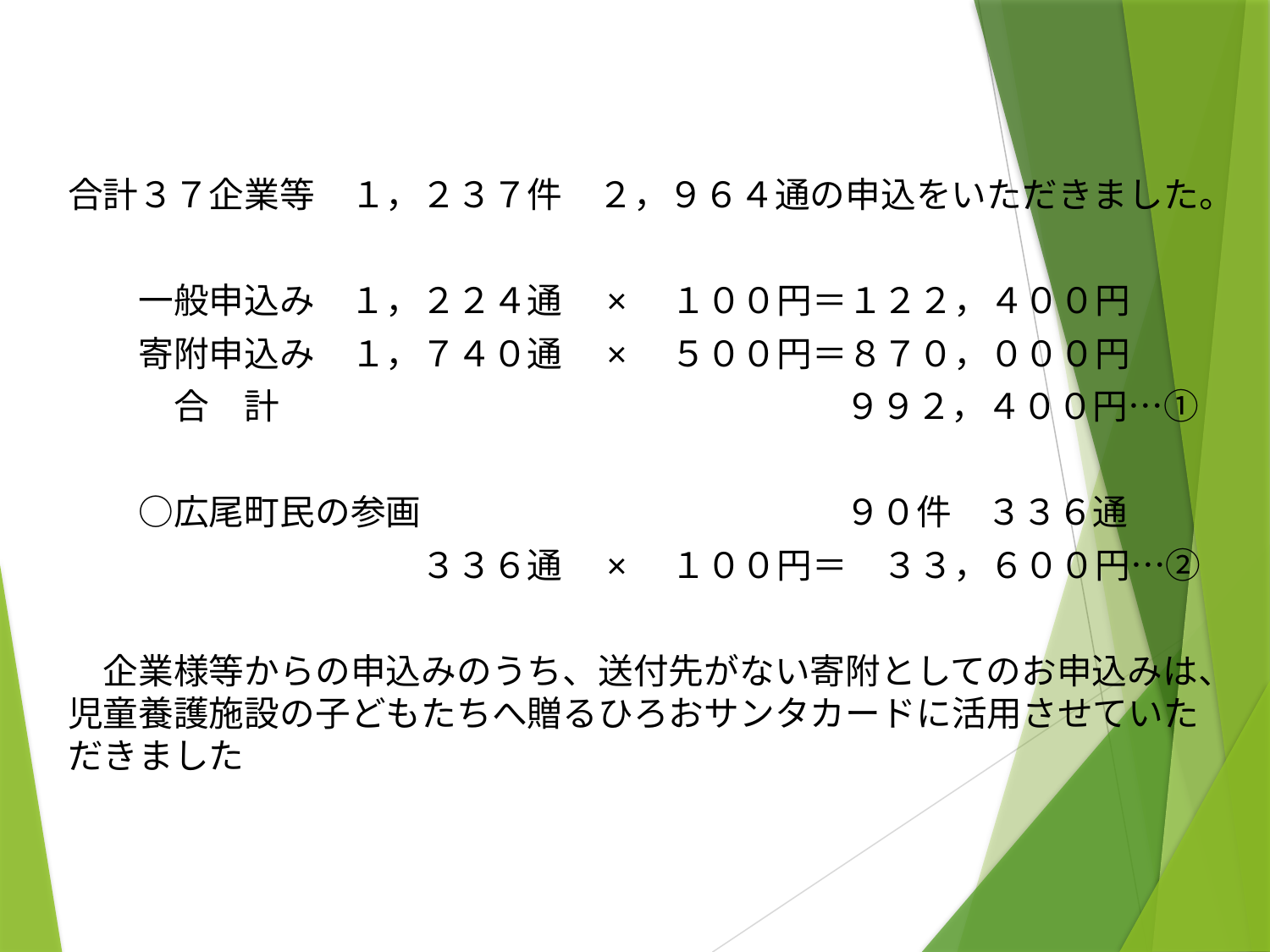

合計３７企業等　１，２３７件　２，９６４通の申込をいただきました。

　　一般申込み　１，２２４通　×　１００円＝１２２，４００円
　　寄附申込み　１，７４０通　×　５００円＝８７０，０００円
　　　合　計　　　　　　　　　　　　　　　　９９２，４００円…①

　　○広尾町民の参画　　　　　　　　　　　　９０件　３３６通
　　　　　　　　　　３３６通　×　１００円＝　３３，６００円…②

　企業様等からの申込みのうち、送付先がない寄附としてのお申込みは、児童養護施設の子どもたちへ贈るひろおサンタカードに活用させていただきました。